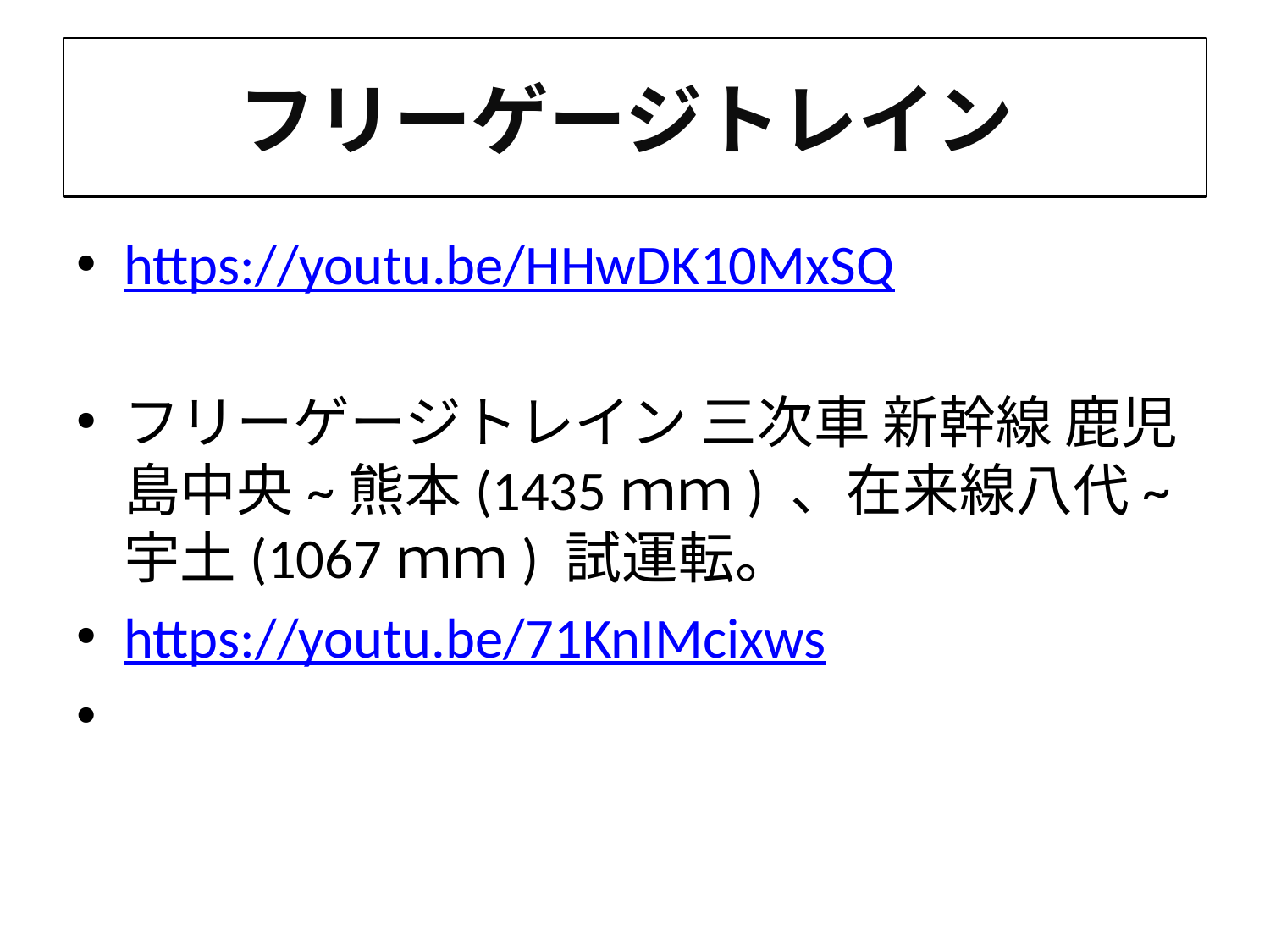

# フリーゲージトレイン
https://youtu.be/HHwDK10MxSQ

フリーゲージトレイン 三次車 新幹線 鹿児島中央~熊本(1435ｍｍ) 、在来線八代~宇土(1067ｍｍ) 試運転。
https://youtu.be/71KnIMcixws